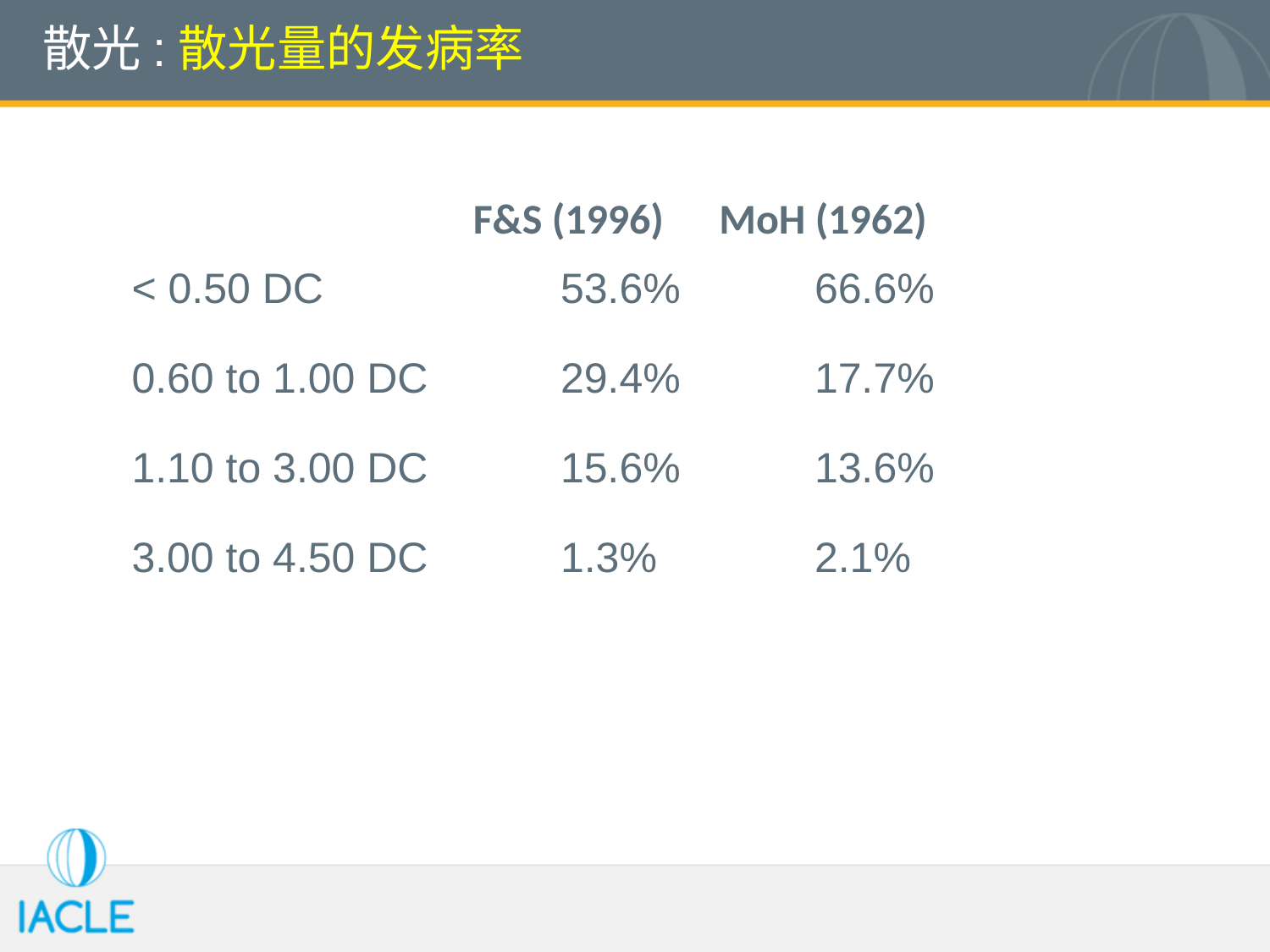

# 散光:散光量的发病率

F&S (1996)
MoH (1962)
< 0.50 DC 		53.6%		66.6%
0.60 to 1.00 DC 	29.4%		17.7%
1.10 to 3.00 DC 	15.6%		13.6%
3.00 to 4.50 DC 	1.3%		2.1%